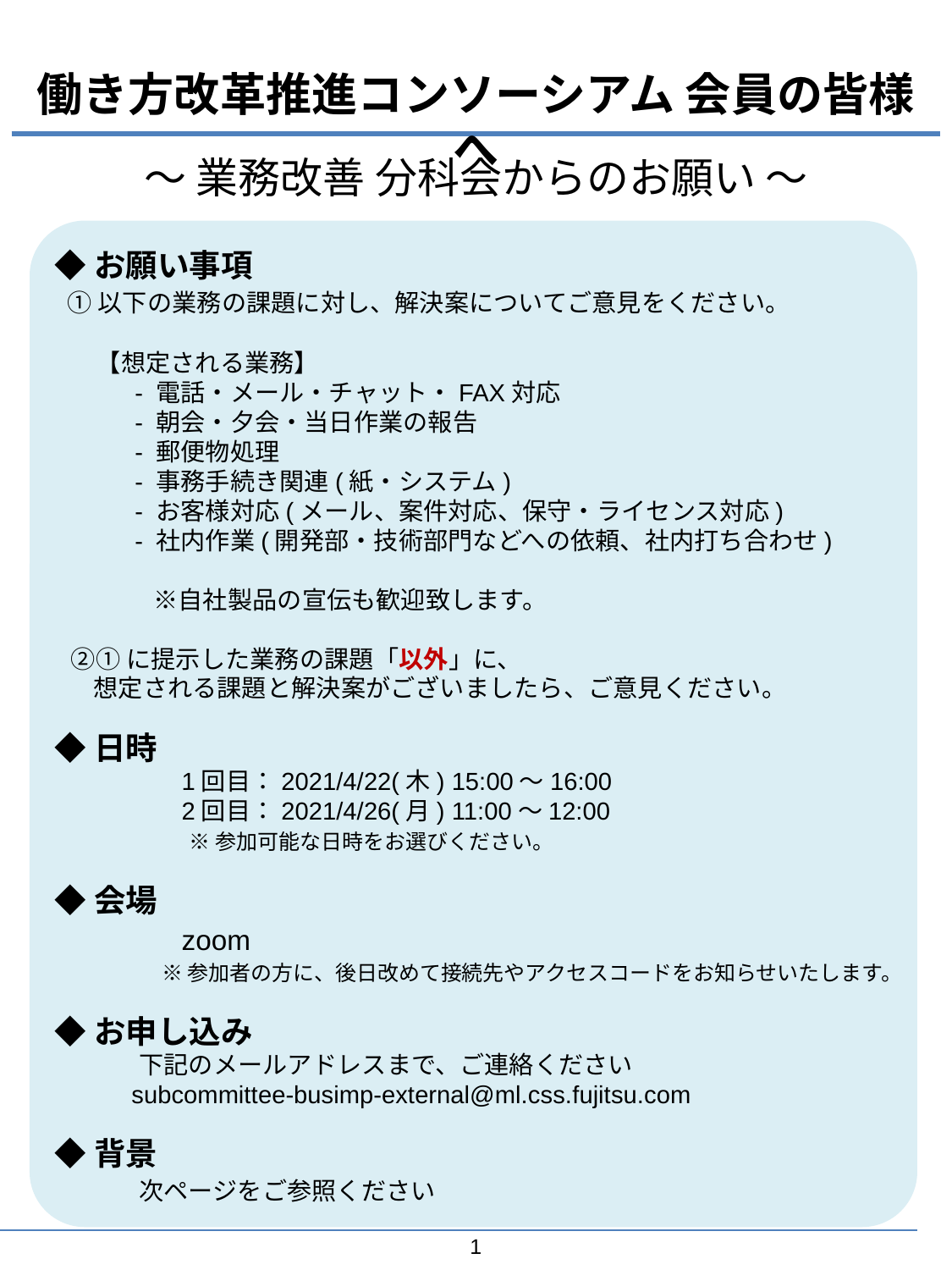

働き方改革推進コンソーシアム 会員の皆様へ
～ 業務改善 分科会からのお願い ～
◆お願い事項
  ①以下の業務の課題に対し、解決案についてご意見をください。

  　【想定される業務】
　　　- 電話・メール・チャット・FAX対応
　　　- 朝会・夕会・当日作業の報告
　　　- 郵便物処理
　　　- 事務手続き関連(紙・システム)
　　　- お客様対応(メール、案件対応、保守・ライセンス対応)
　　　- 社内作業(開発部・技術部門などへの依頼、社内打ち合わせ)

　　　　※自社製品の宣伝も歓迎致します。

   ②①に提示した業務の課題「以外」に、
      想定される課題と解決案がございましたら、ご意見ください。

◆日時
	1回目：2021/4/22(木) 15:00～16:00
	2回目：2021/4/26(月) 11:00～12:00
　　　  　　※ 参加可能な日時をお選びください。

◆会場
	zoom
　　　      ※ 参加者の方に、後日改めて接続先やアクセスコードをお知らせいたします。

◆お申し込み
　　　　下記のメールアドレスまで、ご連絡ください
           subcommittee-busimp-external@ml.css.fujitsu.com

◆背景
　　　次ページをご参照ください

1